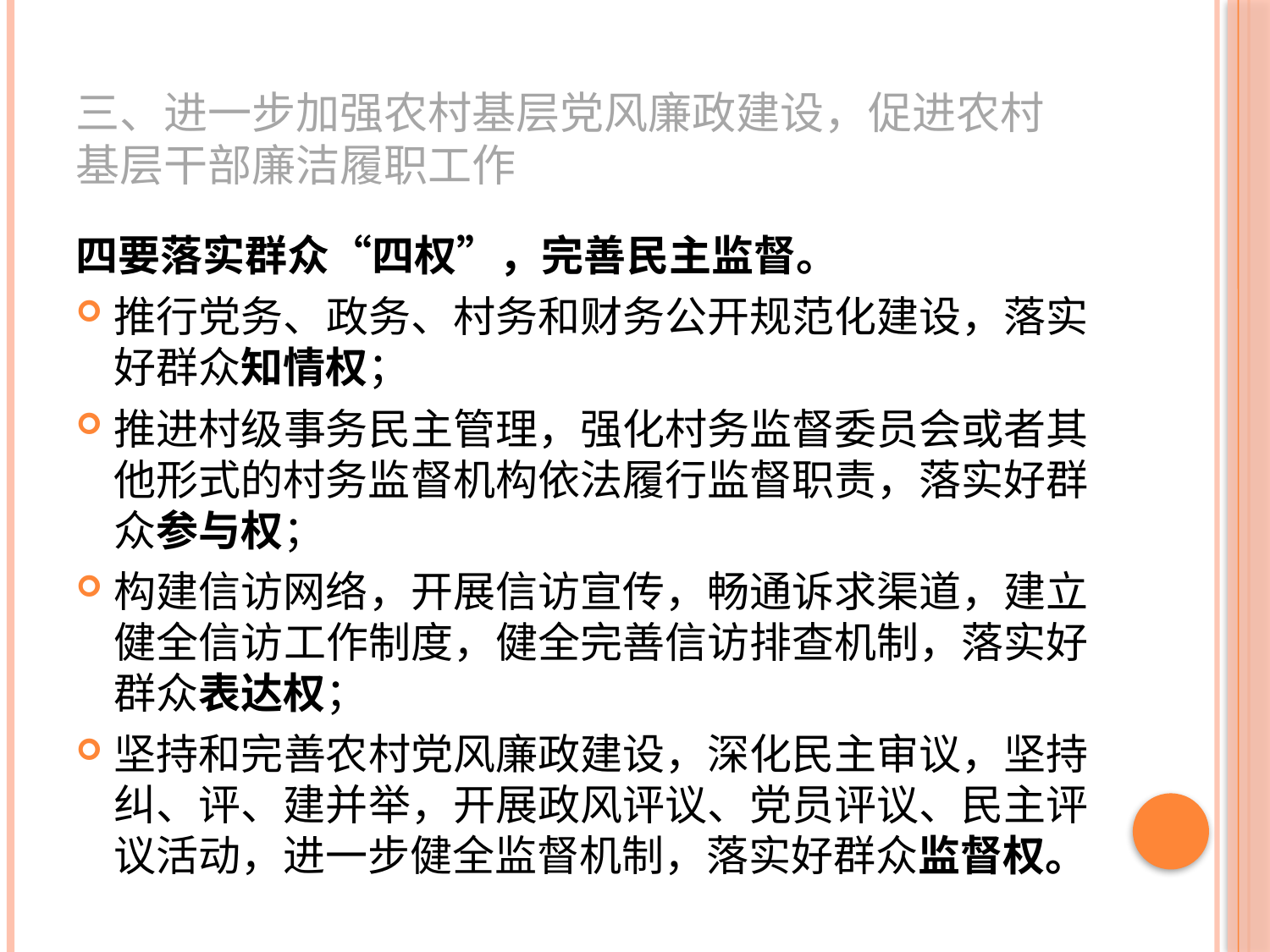

# 三、进一步加强农村基层党风廉政建设，促进农村基层干部廉洁履职工作
四要落实群众“四权”，完善民主监督。
推行党务、政务、村务和财务公开规范化建设，落实好群众知情权；
推进村级事务民主管理，强化村务监督委员会或者其他形式的村务监督机构依法履行监督职责，落实好群众参与权；
构建信访网络，开展信访宣传，畅通诉求渠道，建立健全信访工作制度，健全完善信访排查机制，落实好群众表达权；
坚持和完善农村党风廉政建设，深化民主审议，坚持纠、评、建并举，开展政风评议、党员评议、民主评议活动，进一步健全监督机制，落实好群众监督权。